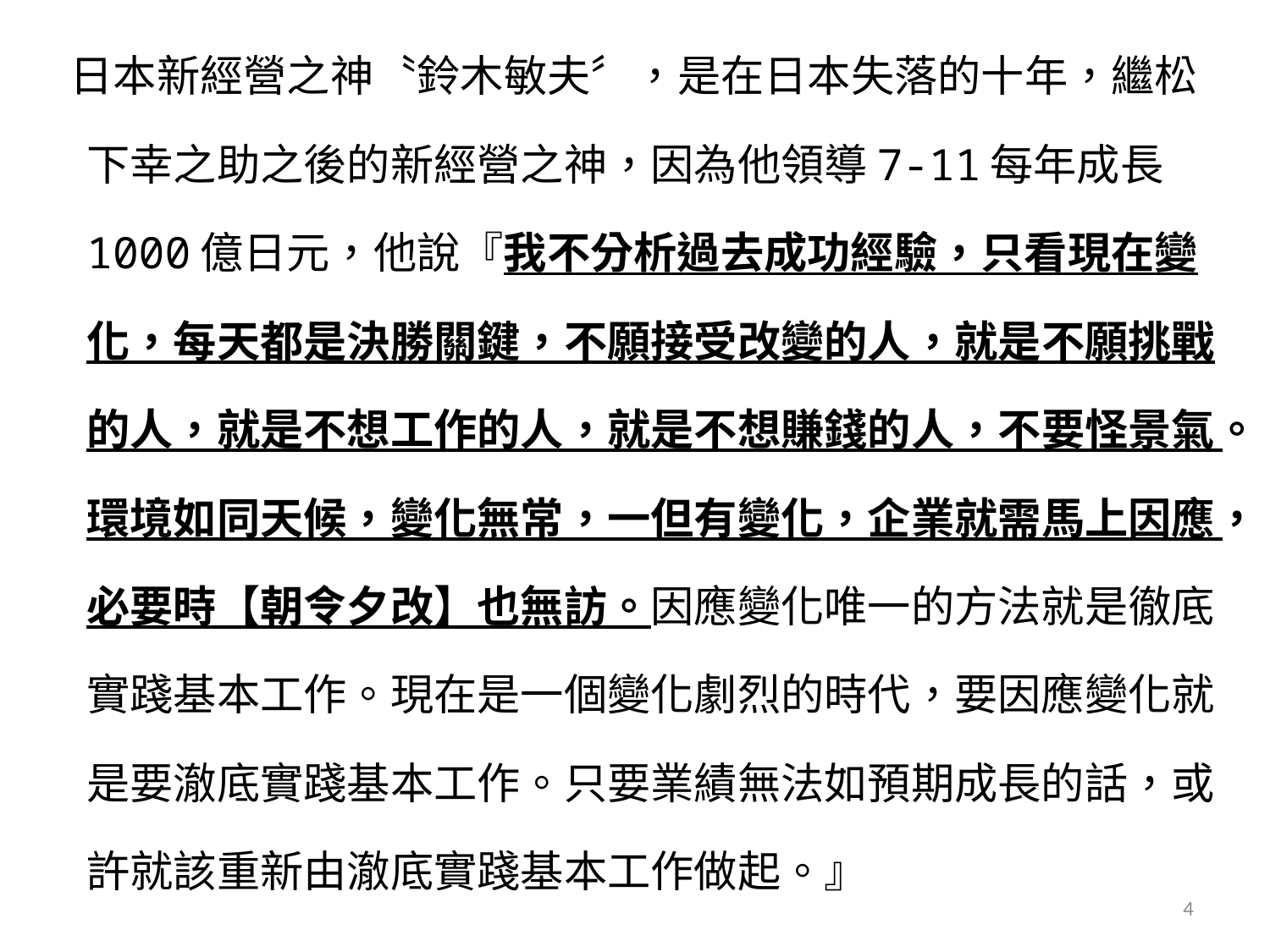

日本新經營之神〝鈴木敏夫〞，是在日本失落的十年，繼松下幸之助之後的新經營之神，因為他領導7-11每年成長1000億日元，他說『我不分析過去成功經驗，只看現在變化，每天都是決勝關鍵，不願接受改變的人，就是不願挑戰的人，就是不想工作的人，就是不想賺錢的人，不要怪景氣。環境如同天候，變化無常，一但有變化，企業就需馬上因應，必要時【朝令夕改】也無訪。因應變化唯一的方法就是徹底實踐基本工作。現在是一個變化劇烈的時代，要因應變化就是要澈底實踐基本工作。只要業績無法如預期成長的話，或許就該重新由澈底實踐基本工作做起。』
4